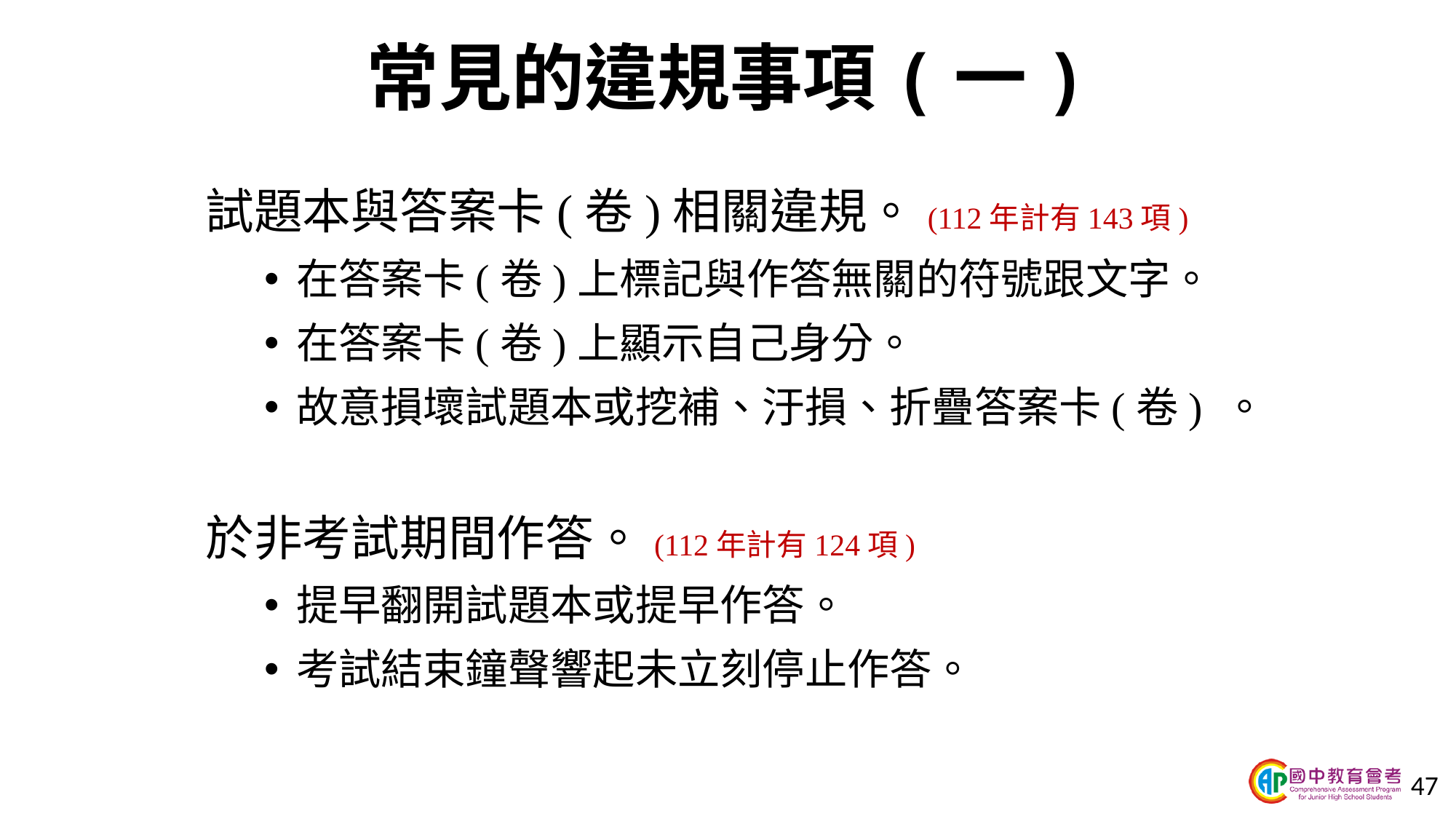

# 常見的違規事項(一)
試題本與答案卡(卷)相關違規。(112年計有143項)
在答案卡(卷)上標記與作答無關的符號跟文字。
在答案卡(卷)上顯示自己身分。
故意損壞試題本或挖補、汙損、折疊答案卡(卷) 。
於非考試期間作答。(112年計有124項)
提早翻開試題本或提早作答。
考試結束鐘聲響起未立刻停止作答。
47